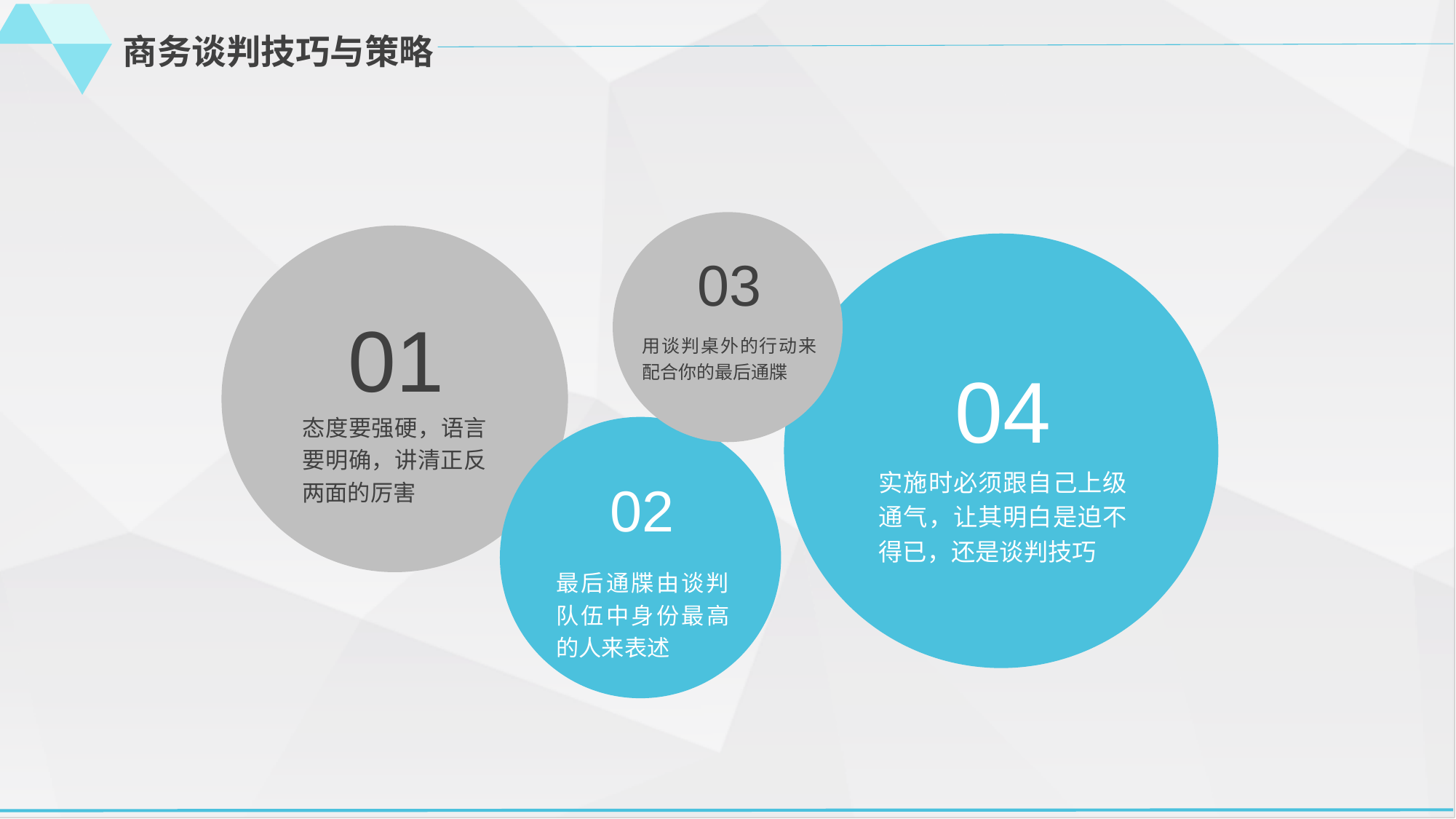

商务谈判技巧与策略

03
用谈判桌外的行动来配合你的最后通牒

01
态度要强硬，语言要明确，讲清正反两面的厉害

04
实施时必须跟自己上级通气，让其明白是迫不得已，还是谈判技巧

02
最后通牒由谈判队伍中身份最高的人来表述